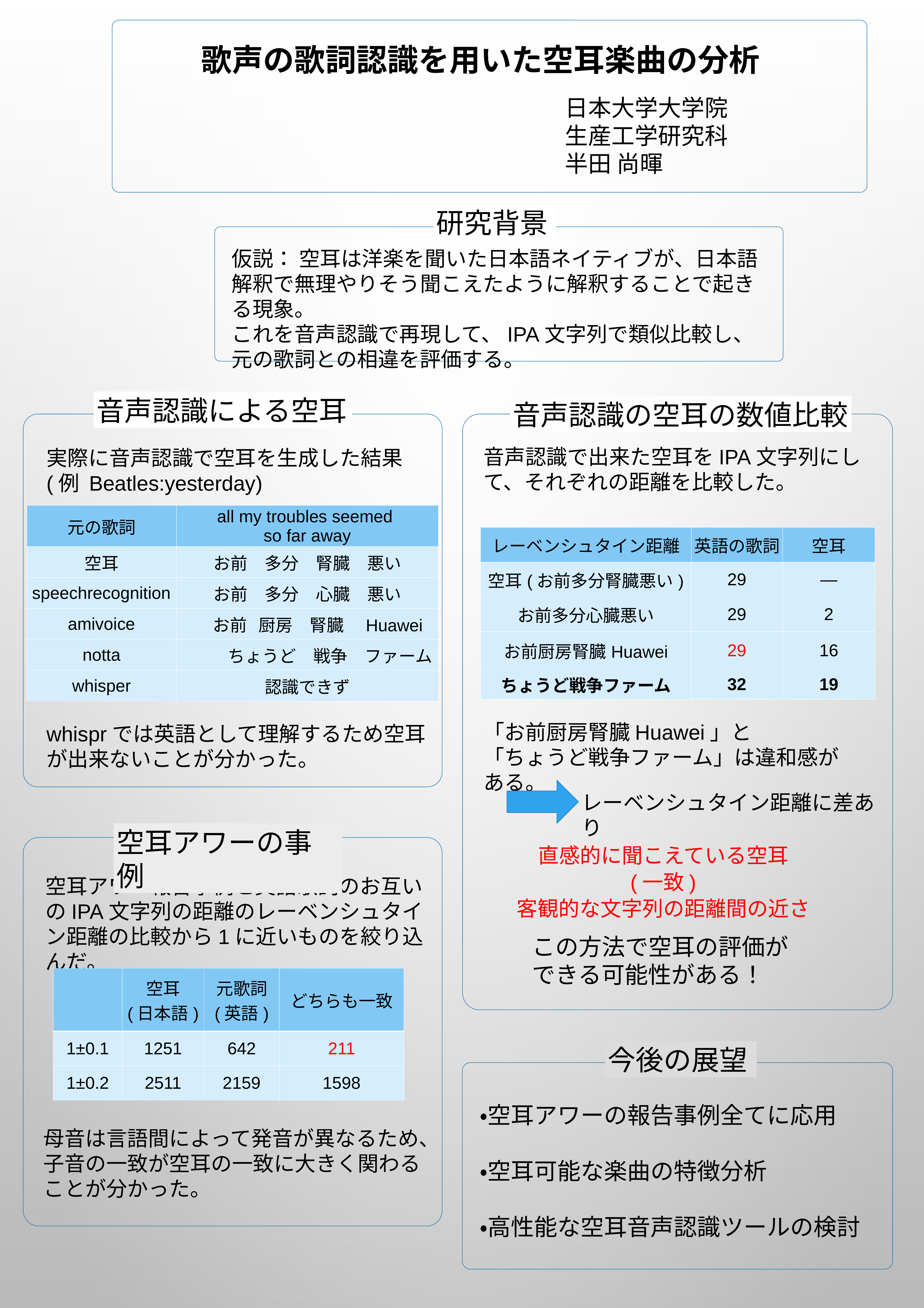

歌声の歌詞認識を用いた空耳楽曲の分析
日本大学大学院
生産工学研究科
半田 尚暉
研究背景

仮説： 空耳は洋楽を聞いた日本語ネイティブが、日本語解釈で無理やりそう聞こえたように解釈することで起きる現象。
これを音声認識で再現して、IPA文字列で類似比較し、元の歌詞との相違を評価する。
音声認識による空耳
音声認識の空耳の数値比較

音声認識で出来た空耳をIPA文字列にして、それぞれの距離を比較した。
実際に音声認識で空耳を生成した結果
(例 Beatles:yesterday)
| 元の歌詞 | all my troubles seemed so far away |
| --- | --- |
| 空耳 | お前　多分　腎臓　悪い |
| speechrecognition | お前　多分　心臓　悪い |
| amivoice | お前 厨房　腎臓　Huawei |
| notta | ちょうど　戦争　ファーム |
| whisper | 認識できず |
| レーベンシュタイン距離 | 英語の歌詞 | 空耳 |
| --- | --- | --- |
| 空耳(お前多分腎臓悪い) | 29 | ― |
| お前多分心臓悪い | 29 | 2 |
| お前厨房腎臓Huawei | 29 | 16 |
| ちょうど戦争ファーム | 32 | 19 |
「お前厨房腎臓Huawei」と
「ちょうど戦争ファーム」は違和感がある。
whisprでは英語として理解するため空耳が出来ないことが分かった。

レーベンシュタイン距離に差あり
空耳アワーの事例

直感的に聞こえている空耳
(一致)
客観的な文字列の距離間の近さ
空耳アワー報告事例と英語歌詞のお互いのIPA文字列の距離のレーベンシュタイン距離の比較から1に近いものを絞り込んだ。
この方法で空耳の評価ができる可能性がある！
|  | 空耳 (日本語) | 元歌詞 (英語) | どちらも一致 |
| --- | --- | --- | --- |
| 1±0.1 | 1251 | 642 | 211 |
| 1±0.2 | 2511 | 2159 | 1598 |
今後の展望

・空耳アワーの報告事例全てに応用

・空耳可能な楽曲の特徴分析

・高性能な空耳音声認識ツールの検討
母音は言語間によって発音が異なるため、
子音の一致が空耳の一致に大きく関わることが分かった。